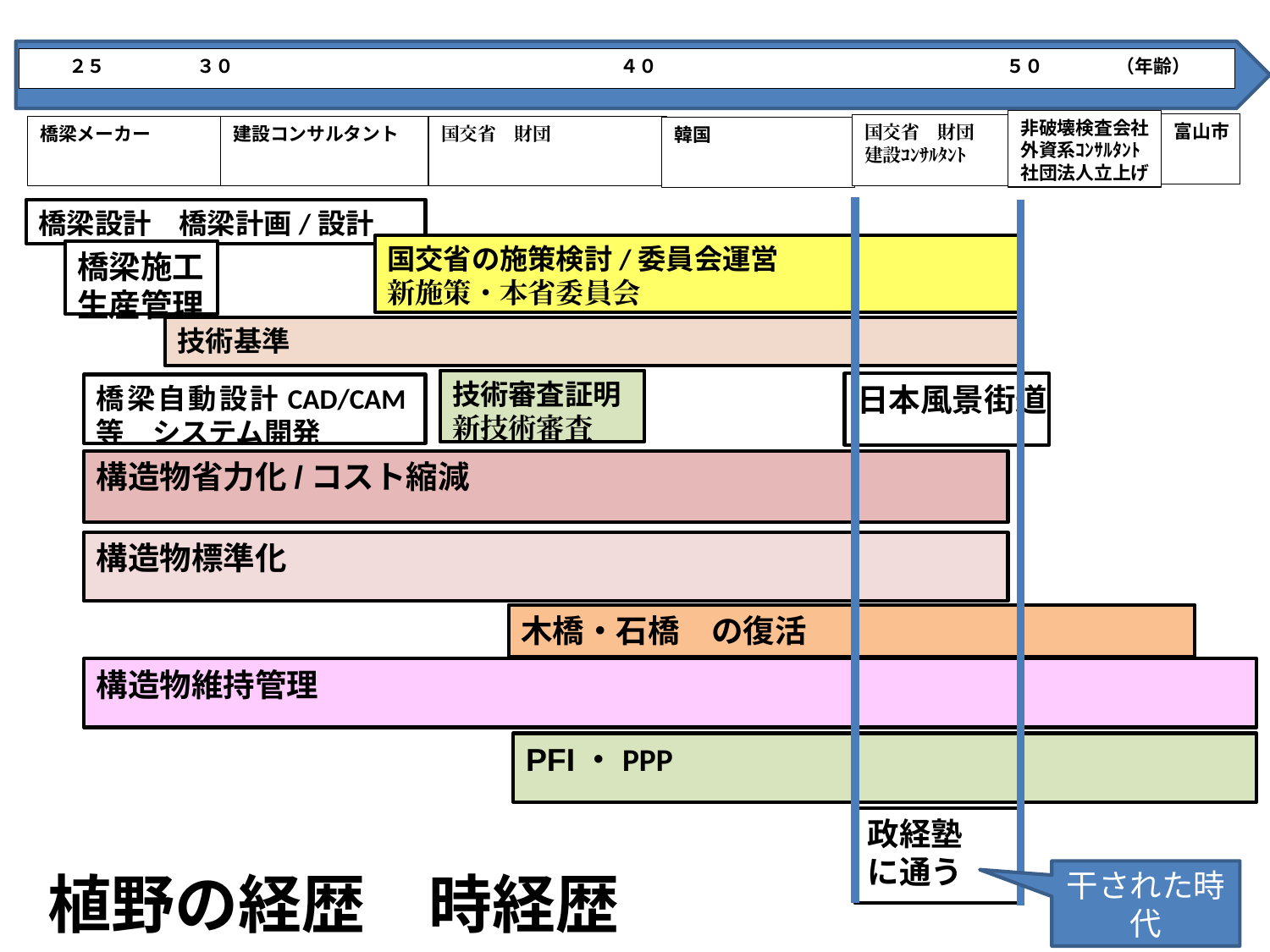

２５　　　　　３０　　　　　　　　　　　　　　　　　　　　　４０　　　　　　　　　　　　　　　　　　　５０　　　　（年齢）

非破壊検査会社
外資系ｺﾝｻﾙﾀﾝﾄ
社団法人立上げ

富山市

国交省　財団
建設ｺﾝｻﾙﾀﾝﾄ
橋梁メーカー

建設コンサルタント

国交省　財団
韓国

橋梁設計　橋梁計画/設計
国交省の施策検討/委員会運営
新施策・本省委員会
橋梁施工
生産管理
技術基準

技術審査証明
新技術審査
日本風景街道
橋梁自動設計CAD/CAM等　システム開発
構造物省力化/コスト縮減
構造物標準化
木橋・石橋　の復活
構造物維持管理
PFI・PPP
政経塾
に通う
植野の経歴　時経歴
干された時代